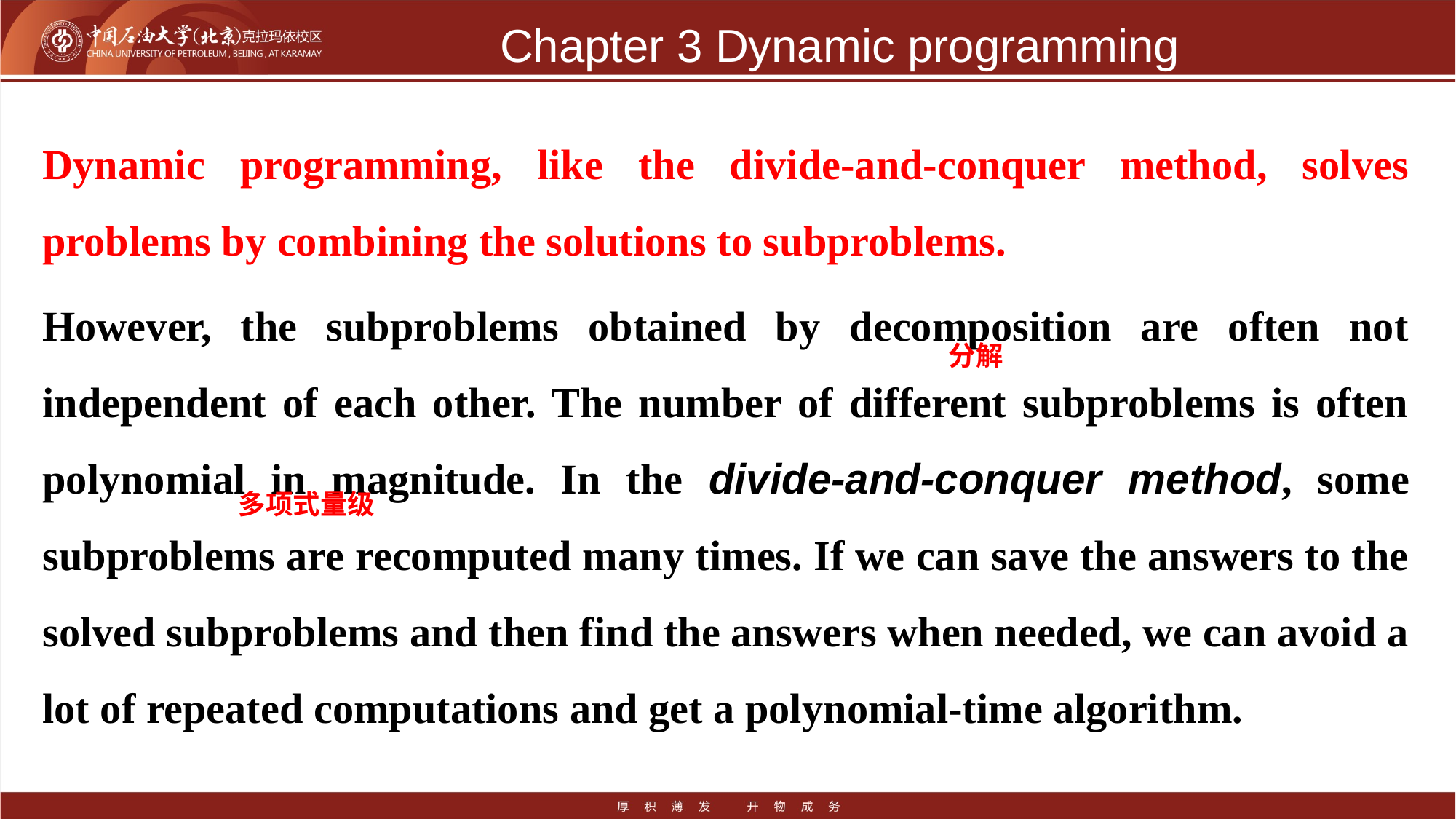

# Chapter 3 Dynamic programming
Dynamic programming, like the divide-and-conquer method, solves problems by combining the solutions to subproblems.
However, the subproblems obtained by decomposition are often not independent of each other. The number of different subproblems is often polynomial in magnitude. In the divide-and-conquer method, some subproblems are recomputed many times. If we can save the answers to the solved subproblems and then find the answers when needed, we can avoid a lot of repeated computations and get a polynomial-time algorithm.
分解
多项式量级